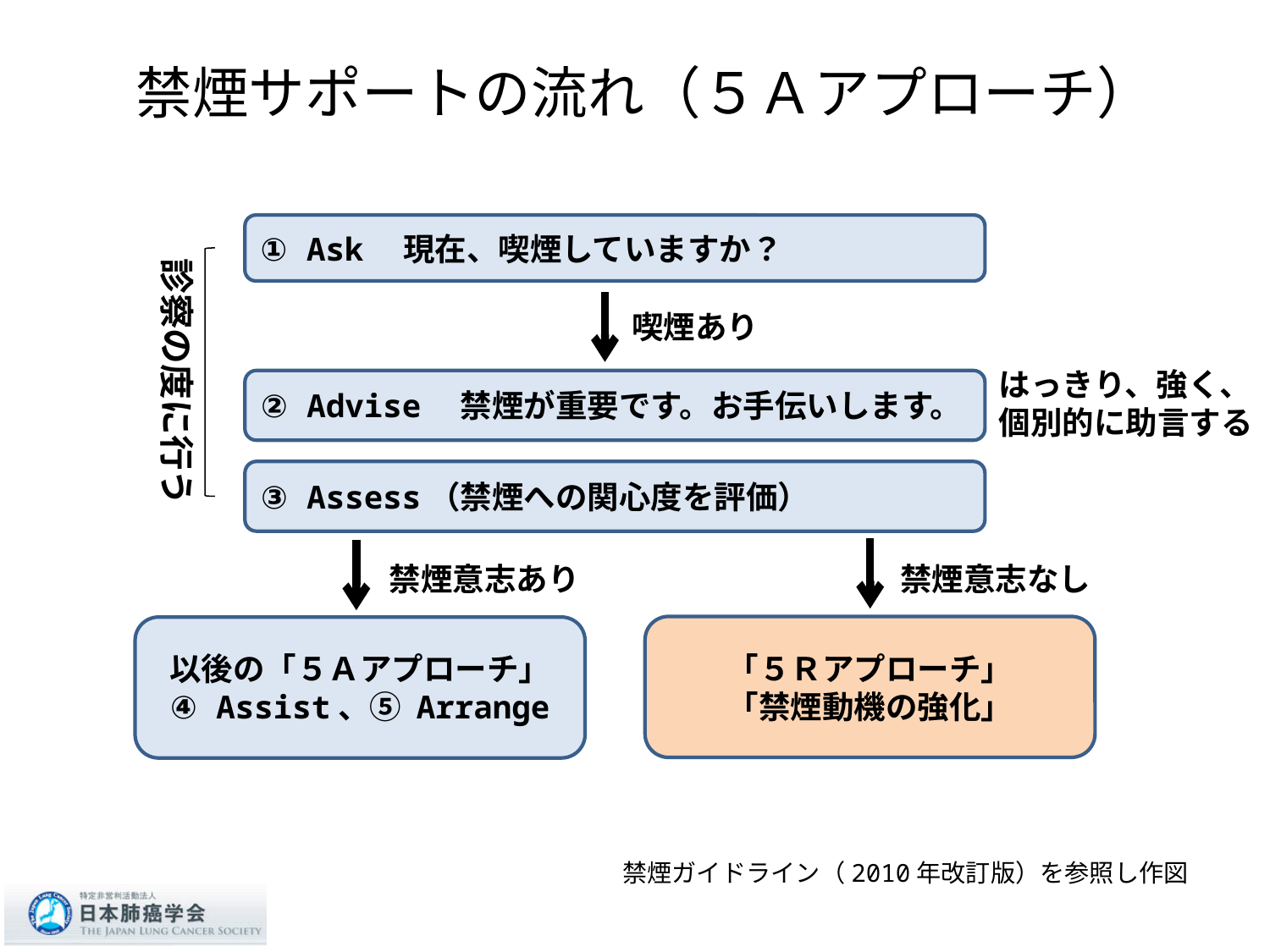

# 禁煙サポートの流れ（５Ａアプローチ）
① Ask　現在、喫煙していますか？
診察の度に行う

喫煙あり
はっきり、強く、
個別的に助言する
② Advise　禁煙が重要です。お手伝いします。
③ Assess（禁煙への関心度を評価）
禁煙意志あり
禁煙意志なし
「５Ｒアプローチ」
「禁煙動機の強化」
以後の「５Ａアプローチ」
④ Assist、⑤ Arrange
禁煙ガイドライン（2010年改訂版）を参照し作図